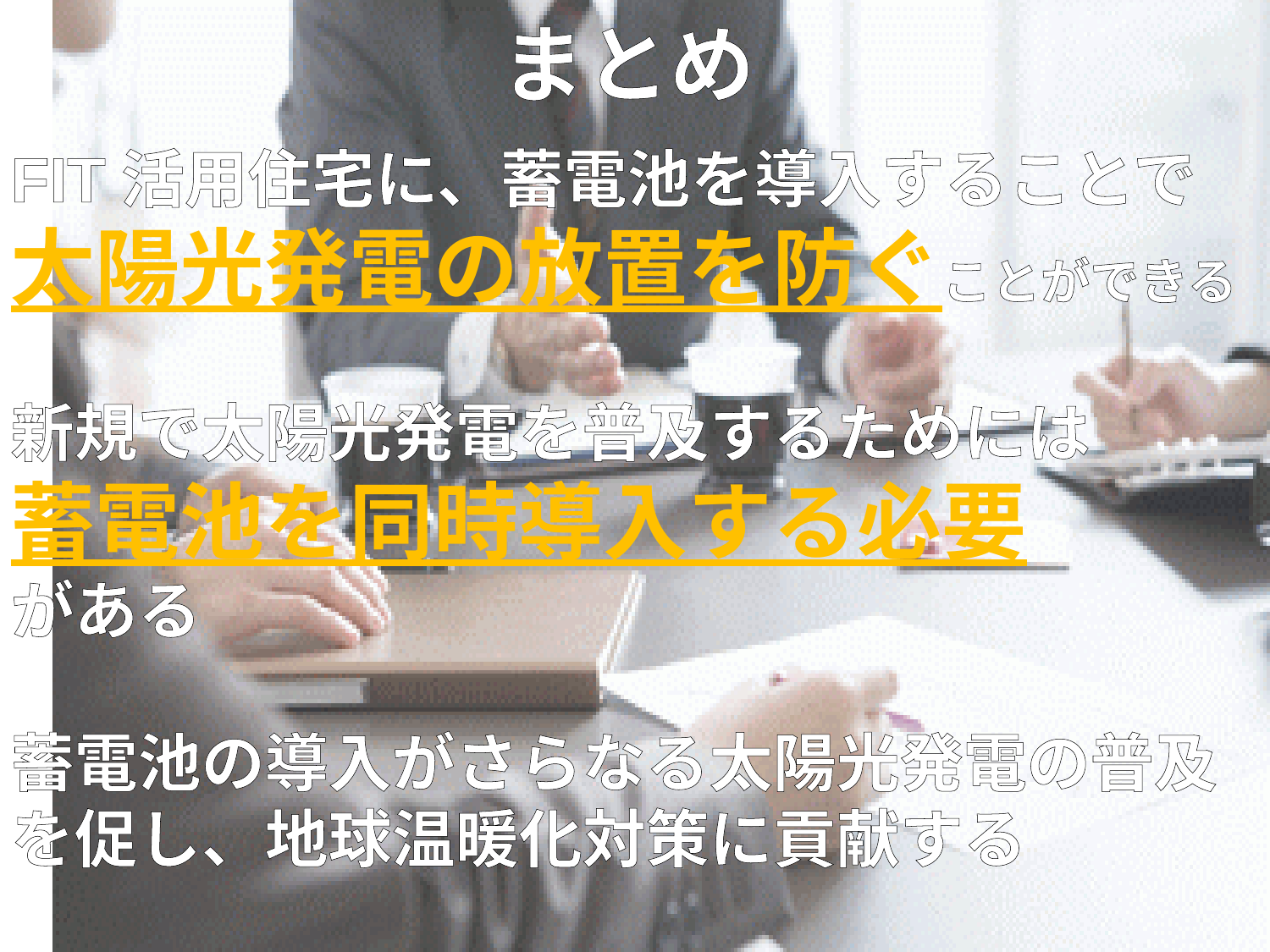

まとめ
FIT活用住宅に、蓄電池を導入することで太陽光発電の放置を防ぐことができる

新規で太陽光発電を普及するためには
蓄電池を同時導入する必要
がある

蓄電池の導入がさらなる太陽光発電の普及を促し、地球温暖化対策に貢献する